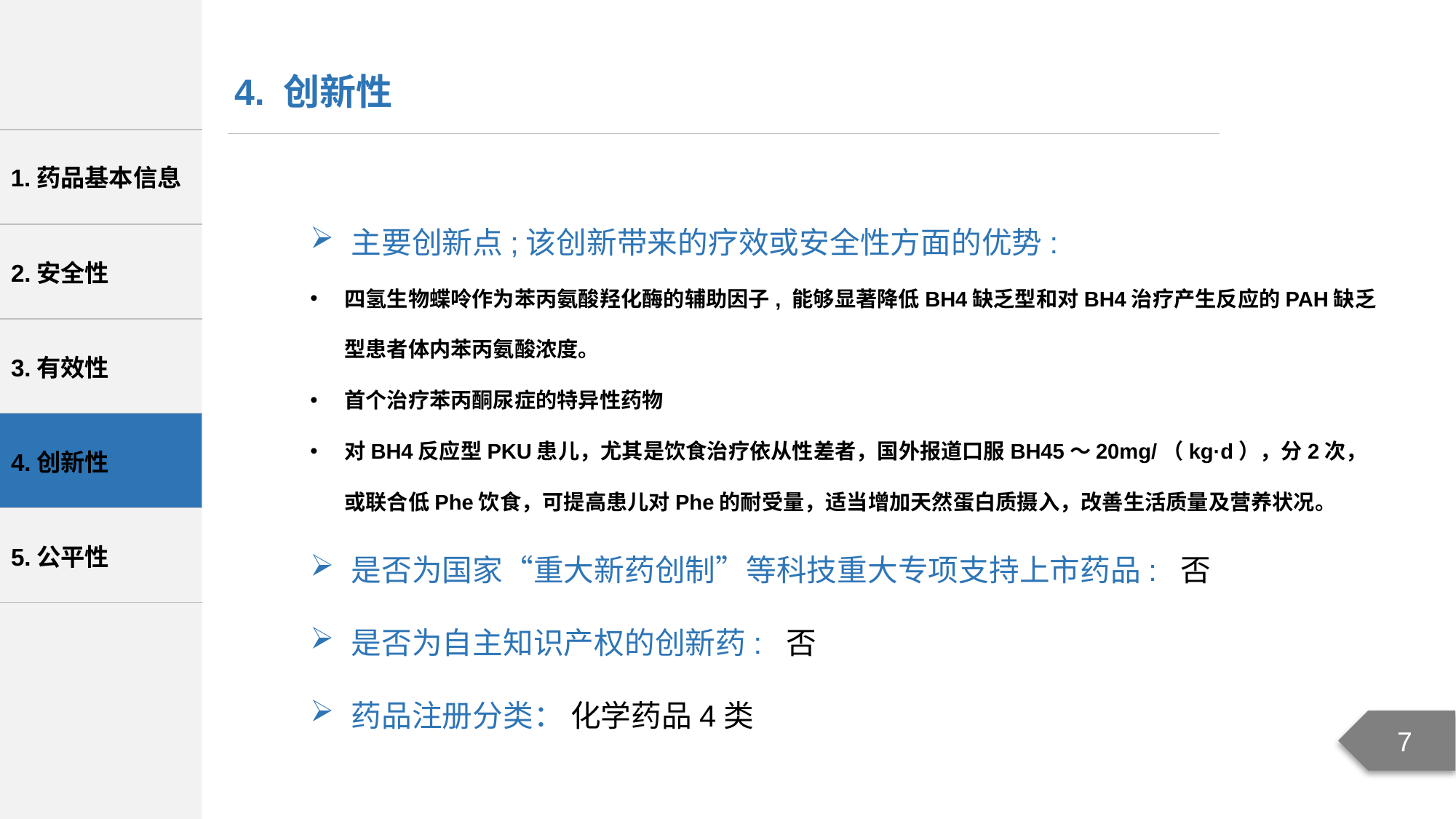

4. 创新性
主要创新点;该创新带来的疗效或安全性方面的优势:
四氢生物蝶呤作为苯丙氨酸羟化酶的辅助因子, 能够显著降低BH4缺乏型和对BH4治疗产生反应的PAH缺乏型患者体内苯丙氨酸浓度。
首个治疗苯丙酮尿症的特异性药物
对BH4反应型PKU患儿，尤其是饮食治疗依从性差者，国外报道口服BH45～20mg/（kg·d），分2次，或联合低Phe饮食，可提高患儿对Phe的耐受量，适当增加天然蛋白质摄入，改善生活质量及营养状况。
是否为国家“重大新药创制”等科技重大专项支持上市药品:  否
是否为自主知识产权的创新药:  否
药品注册分类： 化学药品4类